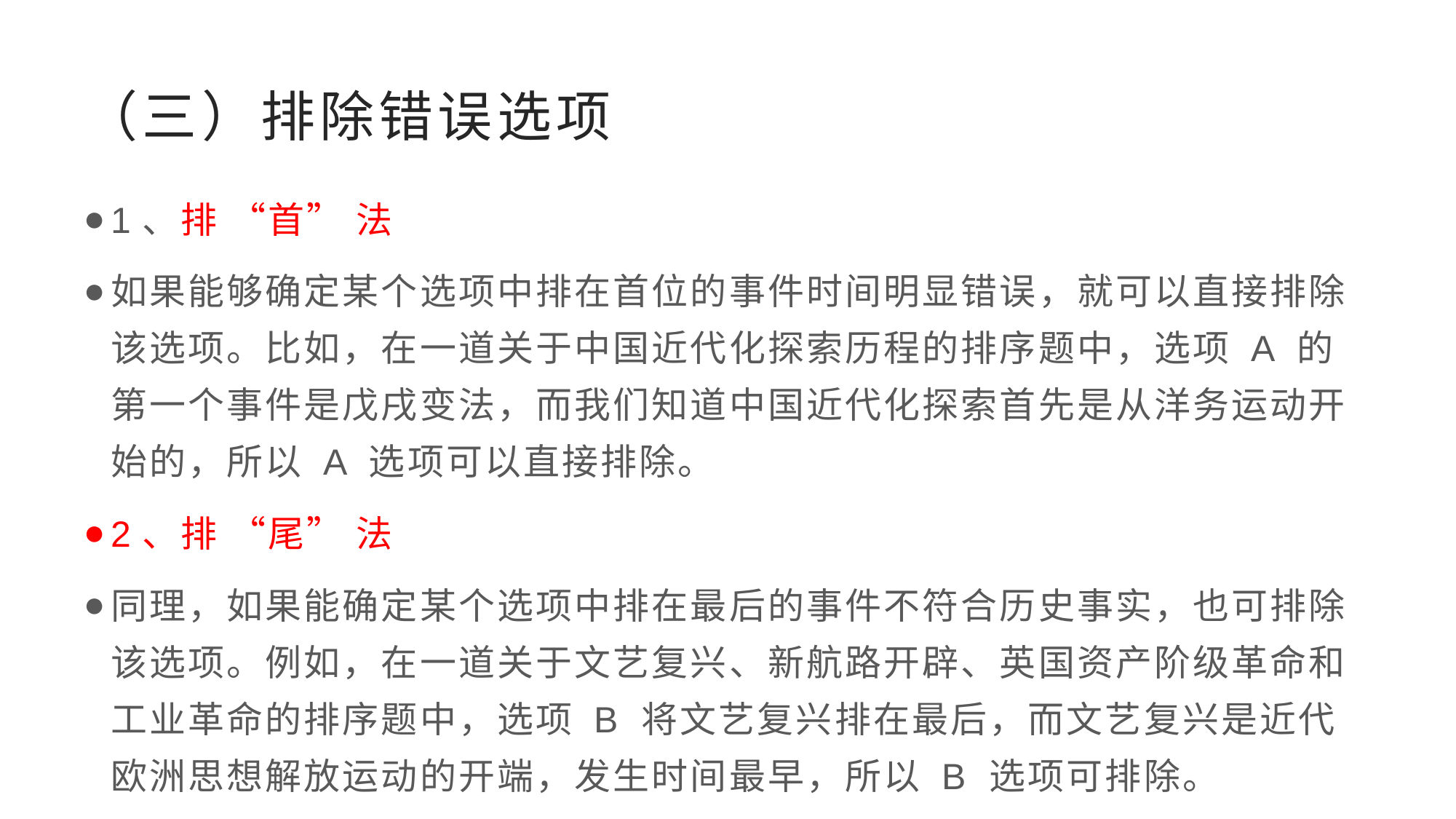

# （三）排除错误选项
1、排 “首” 法
如果能够确定某个选项中排在首位的事件时间明显错误，就可以直接排除该选项。比如，在一道关于中国近代化探索历程的排序题中，选项 A 的第一个事件是戊戌变法，而我们知道中国近代化探索首先是从洋务运动开始的，所以 A 选项可以直接排除。
2、排 “尾” 法
同理，如果能确定某个选项中排在最后的事件不符合历史事实，也可排除该选项。例如，在一道关于文艺复兴、新航路开辟、英国资产阶级革命和工业革命的排序题中，选项 B 将文艺复兴排在最后，而文艺复兴是近代欧洲思想解放运动的开端，发生时间最早，所以 B 选项可排除。